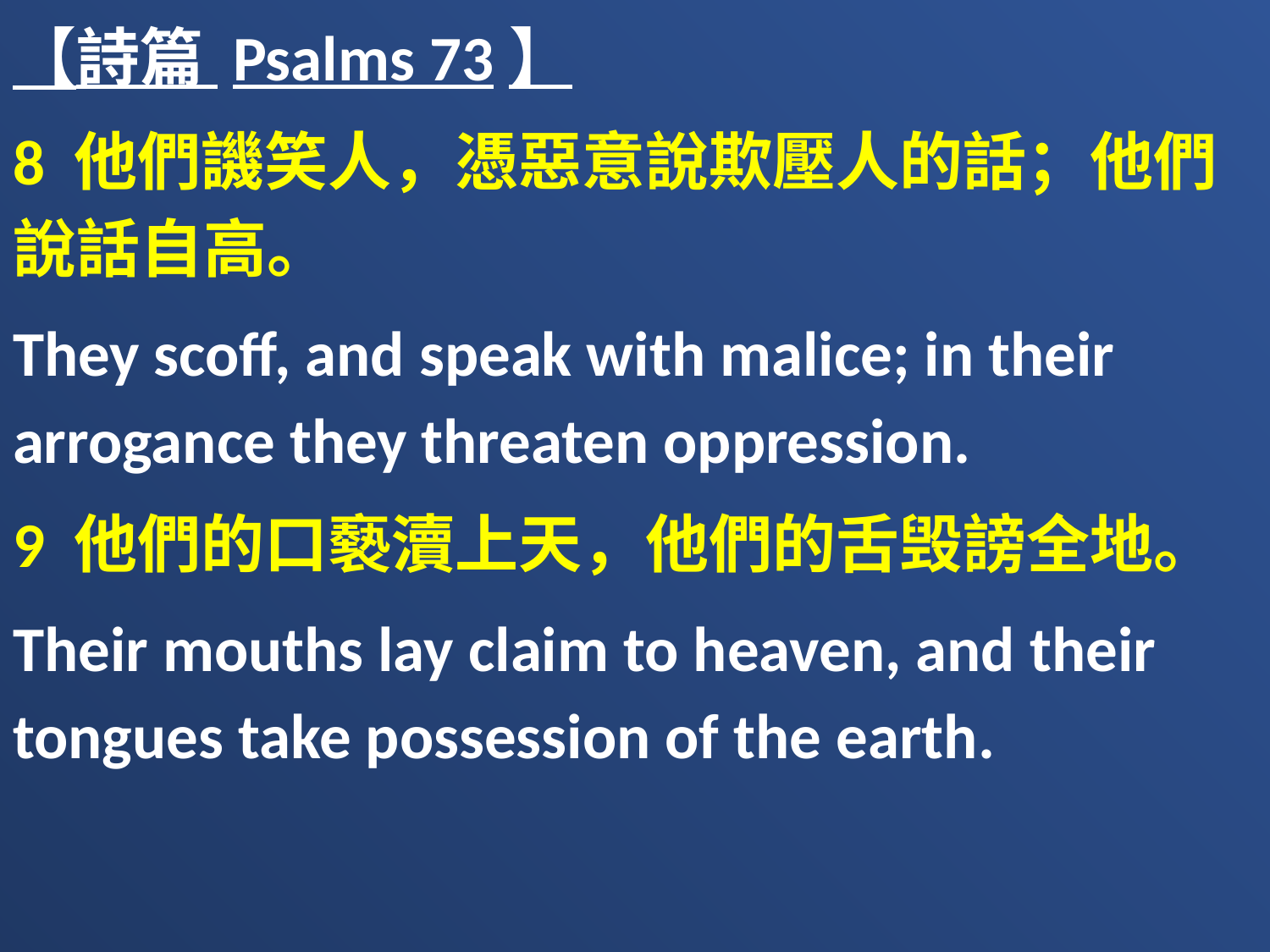

【詩篇 Psalms 73】
8 他們譏笑人，憑惡意說欺壓人的話；他們說話自高。
They scoff, and speak with malice; in their arrogance they threaten oppression.
9 他們的口褻瀆上天，他們的舌毁謗全地。
Their mouths lay claim to heaven, and their tongues take possession of the earth.